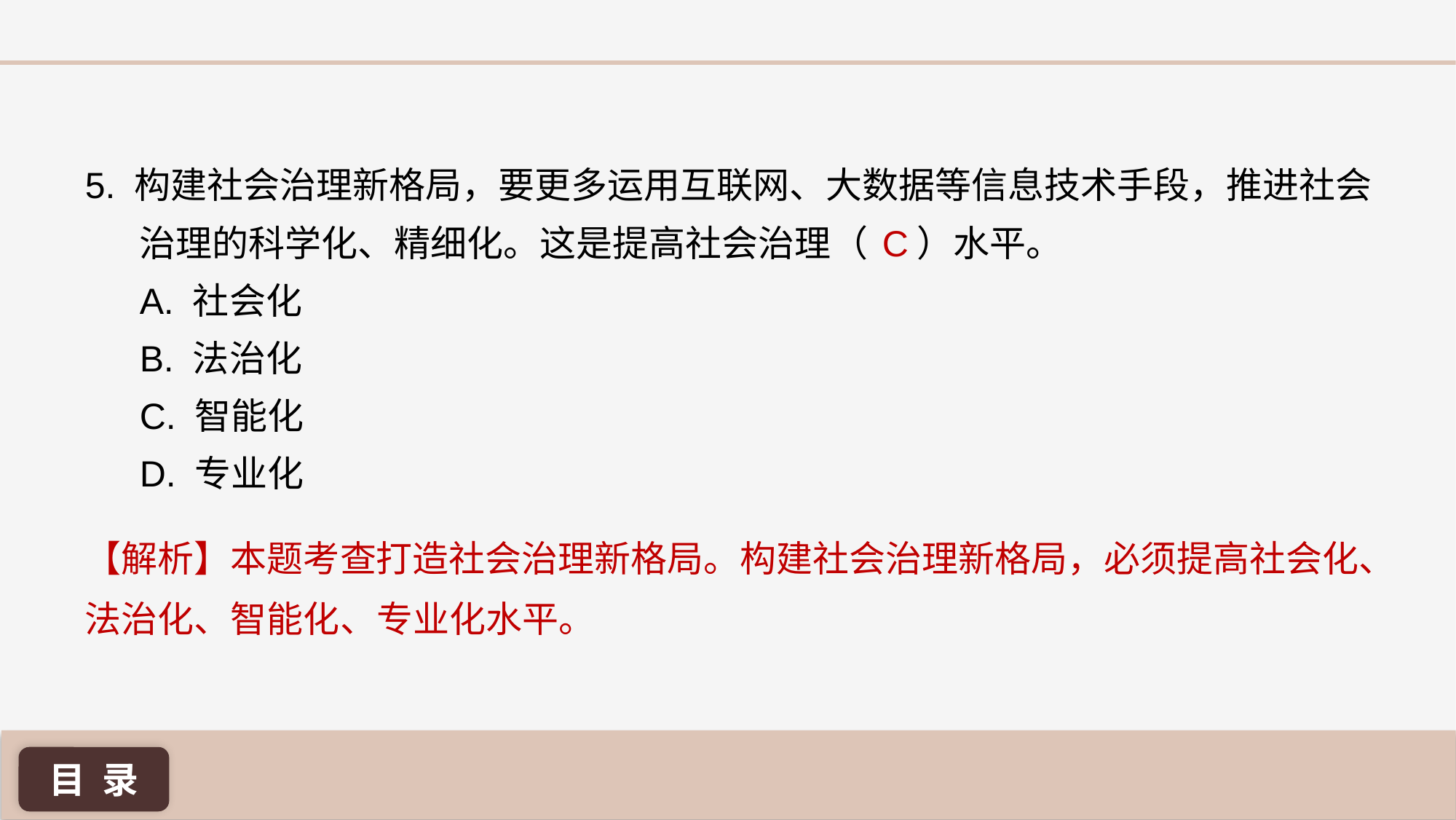

5. 构建社会治理新格局，要更多运用互联网、大数据等信息技术手段，推进社会治理的科学化、精细化。这是提高社会治理（      ）水平。
A. 社会化
B. 法治化
C. 智能化
D. 专业化
C
【解析】本题考查打造社会治理新格局。构建社会治理新格局，必须提高社会化、法治化、智能化、专业化水平。